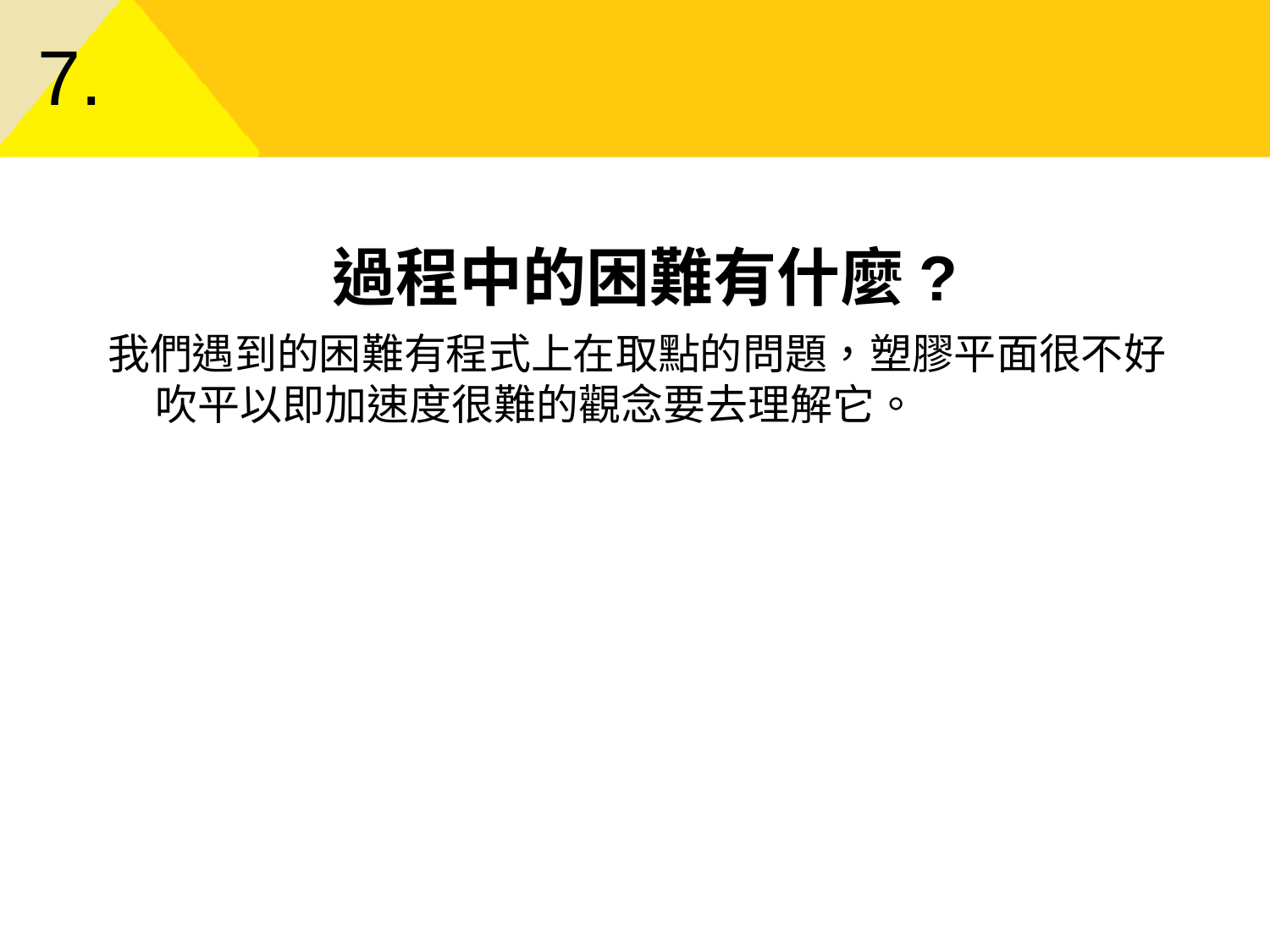

# 7.

過程中的困難有什麼?
我們遇到的困難有程式上在取點的問題，塑膠平面很不好吹平以即加速度很難的觀念要去理解它。